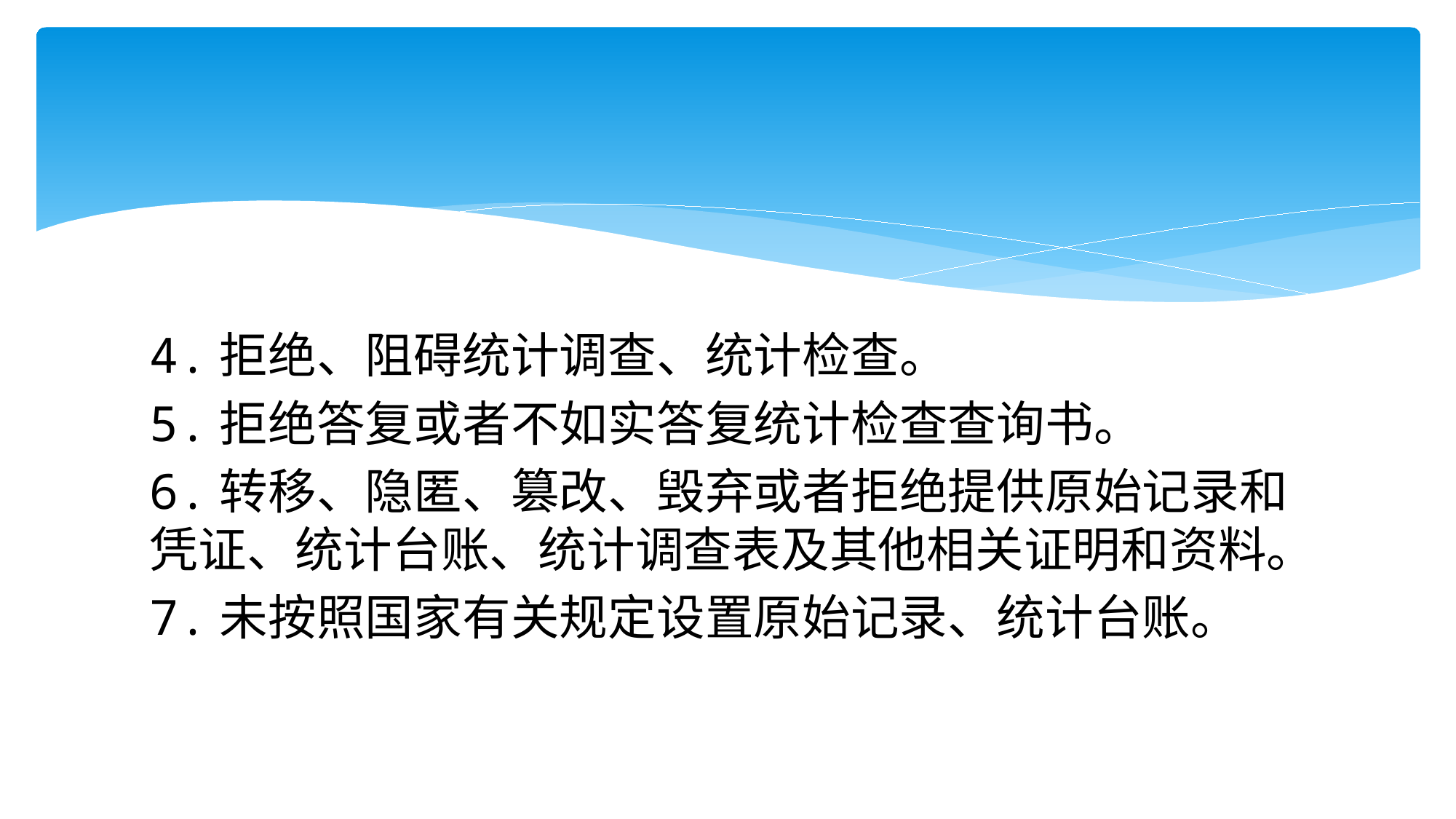

4.拒绝、阻碍统计调查、统计检查。
5.拒绝答复或者不如实答复统计检查查询书。
6.转移、隐匿、篡改、毁弃或者拒绝提供原始记录和凭证、统计台账、统计调查表及其他相关证明和资料。
7.未按照国家有关规定设置原始记录、统计台账。